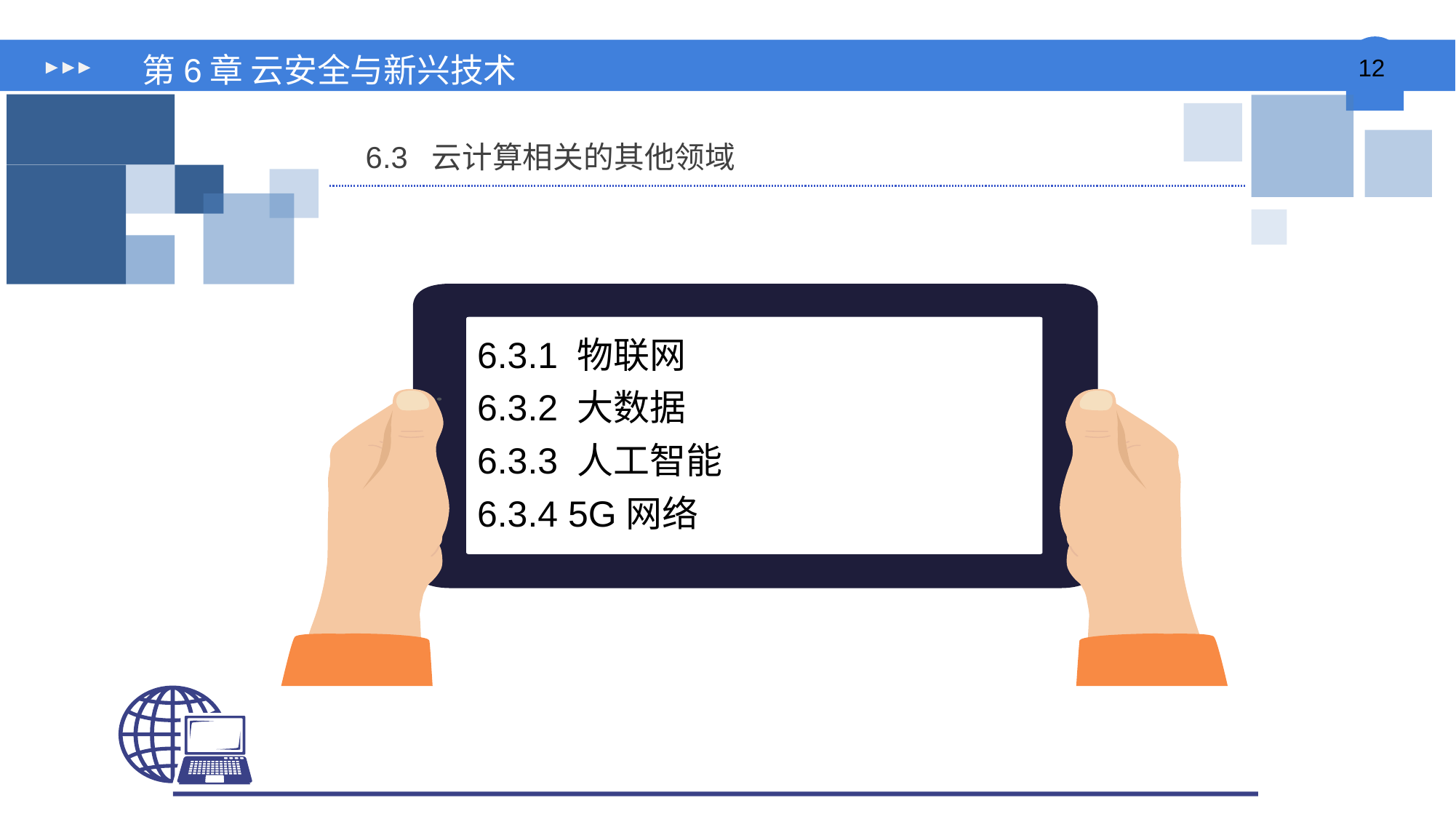

# 第6章 云安全与新兴技术
6.3  云计算相关的其他领域

6.3.1 物联网
6.3.2 大数据
6.3.3 人工智能
6.3.4 5G网络